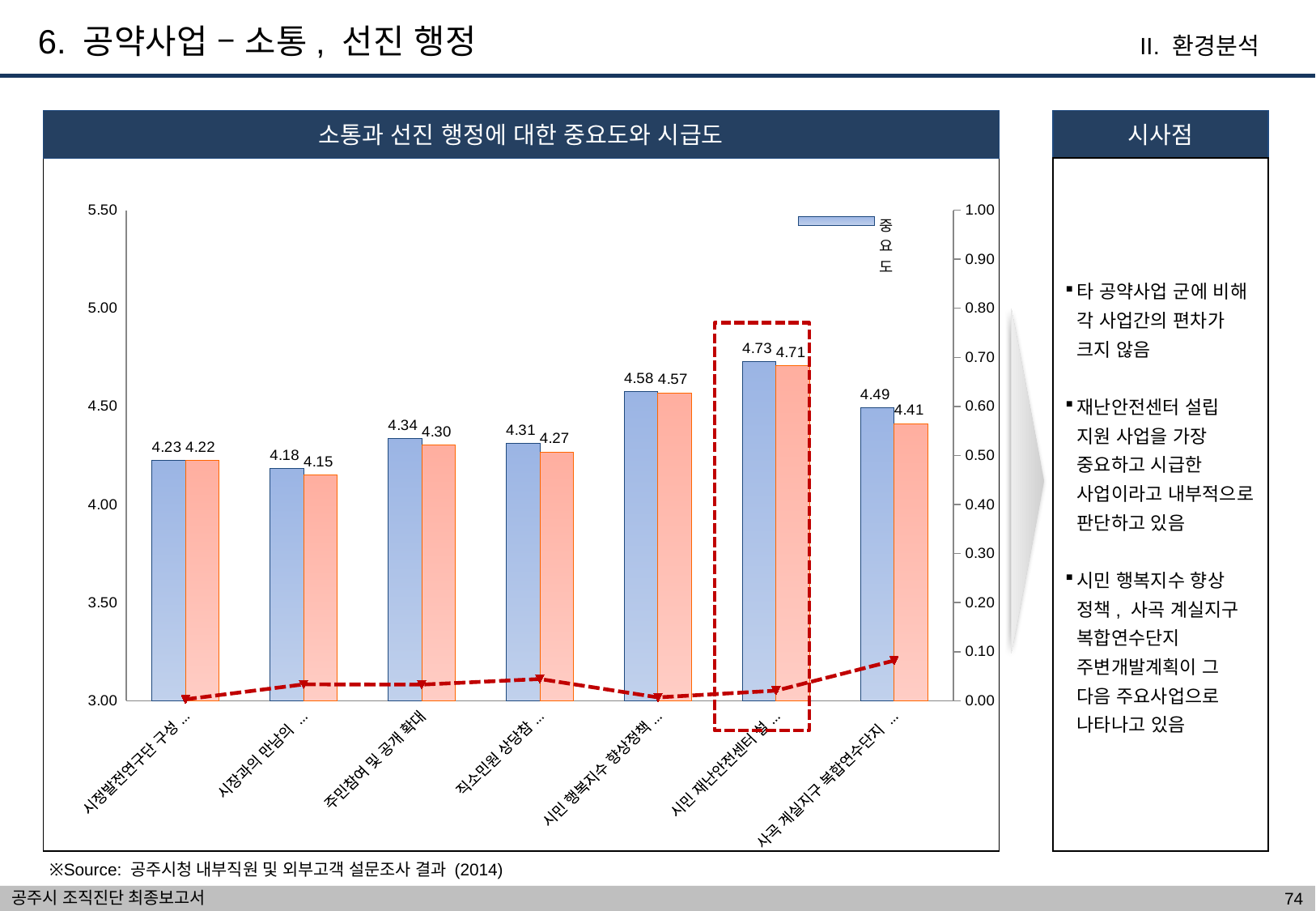

6. 공약사업 – 소통, 선진 행정
II. 환경분석
소통과 선진 행정에 대한 중요도와 시급도
시사점

타 공약사업 군에 비해 각 사업간의 편차가 크지 않음

재난안전센터 설립 지원 사업을 가장 중요하고 시급한 사업이라고 내부적으로 판단하고 있음

시민 행복지수 향상 정책, 사곡 계실지구 복합연수단지 주변개발계획이 그 다음 주요사업으로 나타나고 있음

### Chart

| Category | 중요도 | 시급도 | Gap |
|---|---|---|---|
| 시정발전연구단 구성, 운영 | 4.225988700564978 | 4.2231638418079065 | 0.002824858757070281 |
| 시장과의 만남의 날 운영 | 4.1836158192090345 | 4.150141643059483 | 0.033474176149551844 |
| 주민참여 및 공개 확대 | 4.33521126760563 | 4.302259887005646 | 0.032951380599987715 |
| 직소민원 상당참구 운영 | 4.312676056338028 | 4.268361581920908 | 0.04431447441712519 |
| 시민 행복지수 향상정책 발굴 추진 | 4.576271186440685 | 4.569405099150141 | 0.00686608729053706 |
| 시민 재난안전센터 설립 지원 | 4.728045325779037 | 4.707386363636356 | 0.020658962142677602 |
| 사곡 계실지구 복합연수단지 주변지역 개발 계획 수립 | 4.494350282485875 | 4.412429378531072 | 0.08192090395480288 |

※ Source: 공주시청 내부직원 및 외부고객 설문조사 결과 (2014)